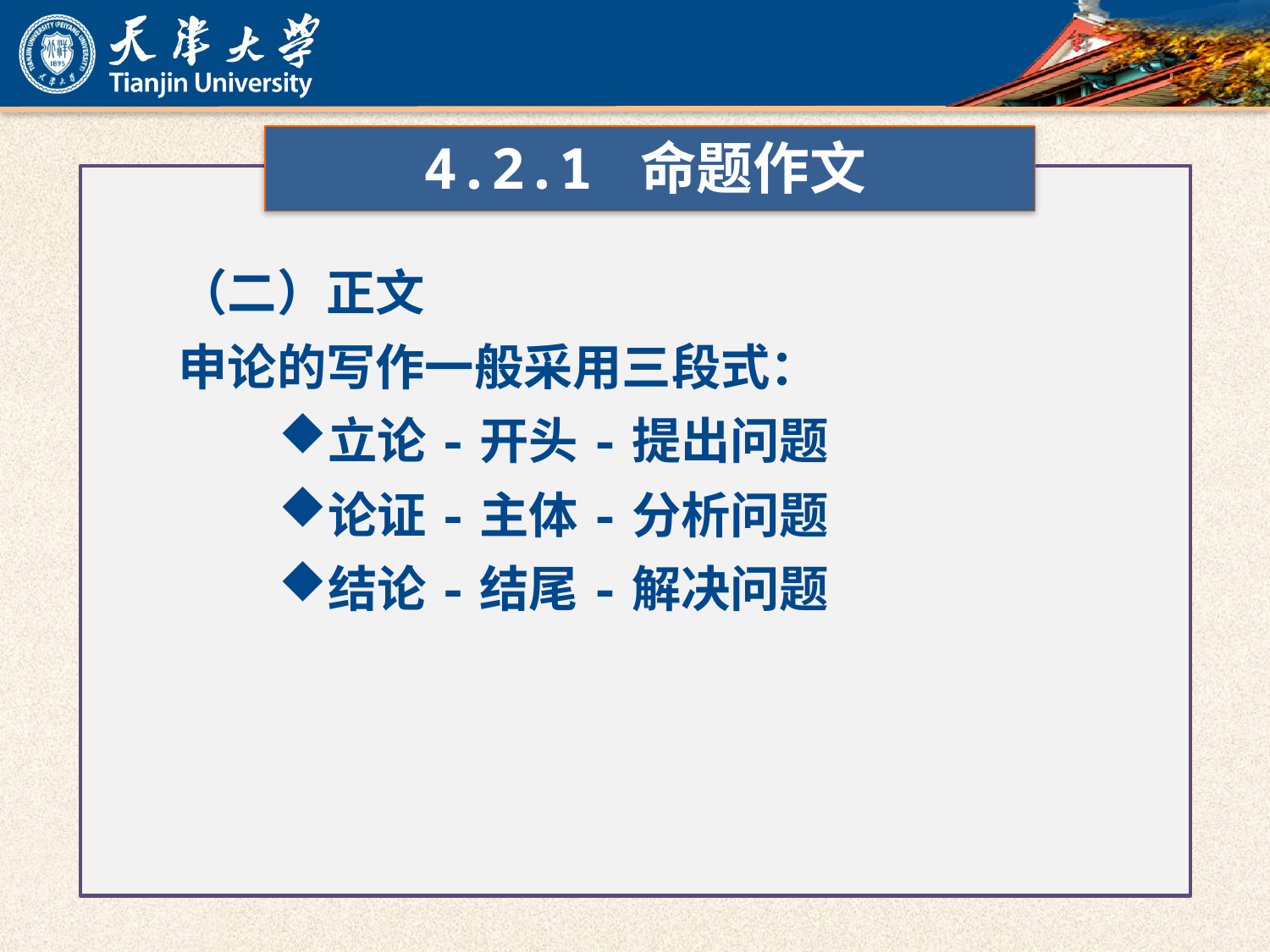

4.2.1 命题作文

（二）正文
申论的写作一般采用三段式：
立论-开头-提出问题
论证-主体-分析问题
结论-结尾-解决问题